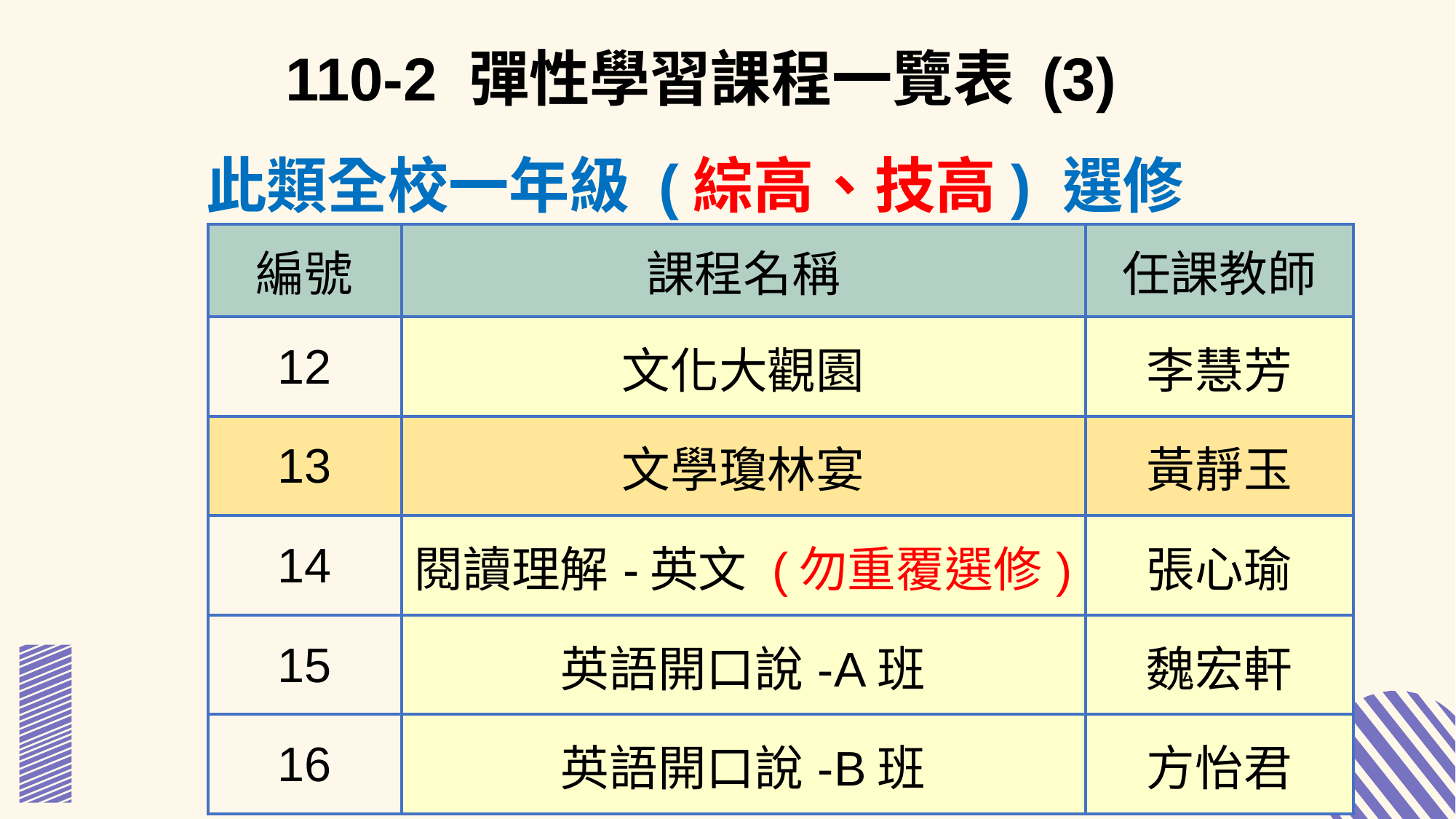

110-2 彈性學習課程一覽表 (3)
此類全校一年級 (綜高、技高) 選修
| 編號 | 課程名稱 | 任課教師 |
| --- | --- | --- |
| 12 | 文化大觀園 | 李慧芳 |
| 13 | 文學瓊林宴 | 黃靜玉 |
| 14 | 閱讀理解-英文 (勿重覆選修) | 張心瑜 |
| 15 | 英語開口說-A班 | 魏宏軒 |
| 16 | 英語開口說-B班 | 方怡君 |